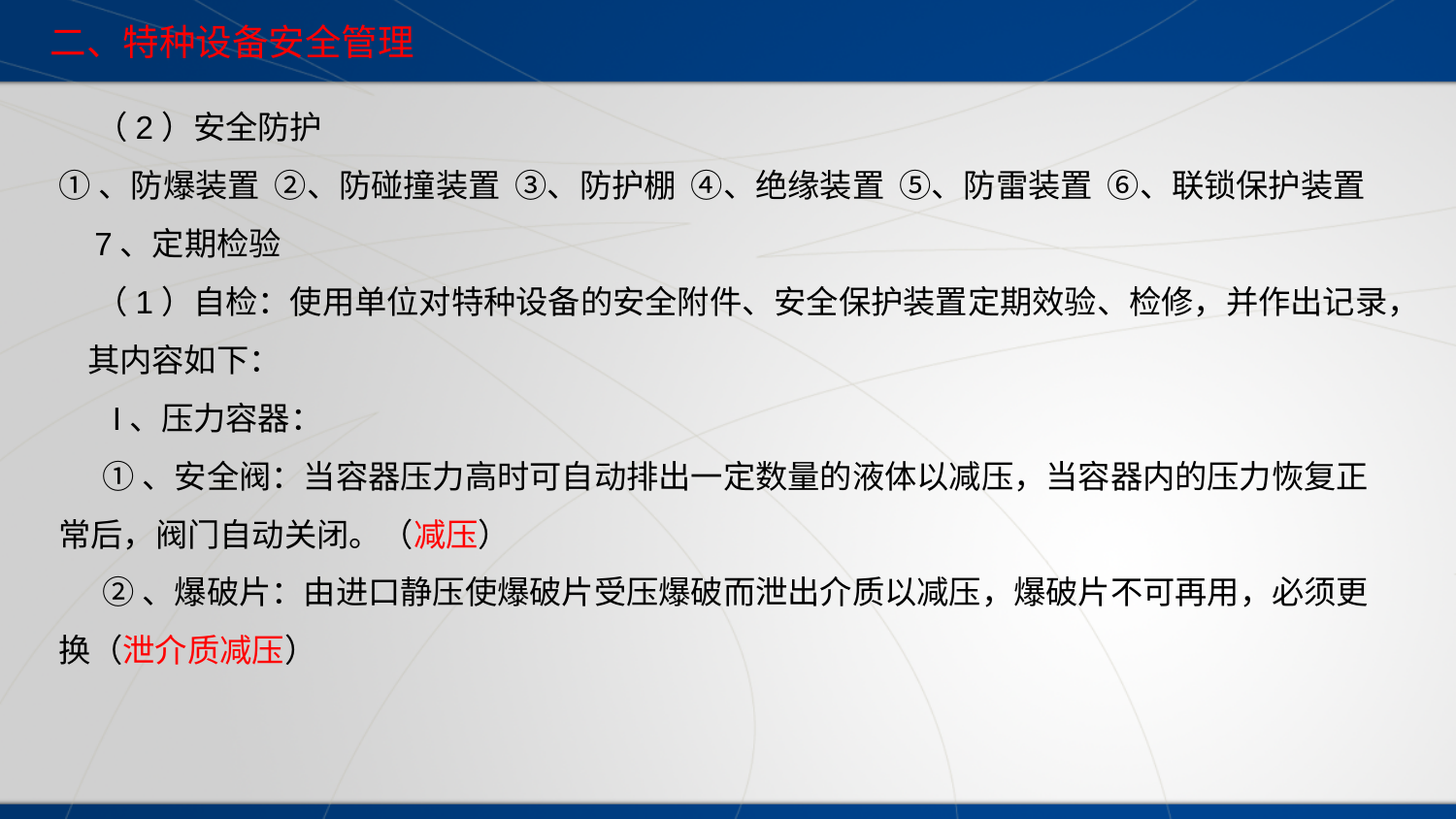

二、特种设备安全管理
    （2）安全防护
①、防爆装置  ②、防碰撞装置  ③、防护棚  ④、绝缘装置  ⑤、防雷装置  ⑥、联锁保护装置
    7、定期检验
    （1）自检：使用单位对特种设备的安全附件、安全保护装置定期效验、检修，并作出记录，    其内容如下：
      I、压力容器：
      ①、安全阀：当容器压力高时可自动排出一定数量的液体以减压，当容器内的压力恢复正常后，阀门自动关闭。（减压）
      ②、爆破片：由进口静压使爆破片受压爆破而泄出介质以减压，爆破片不可再用，必须更换（泄介质减压）